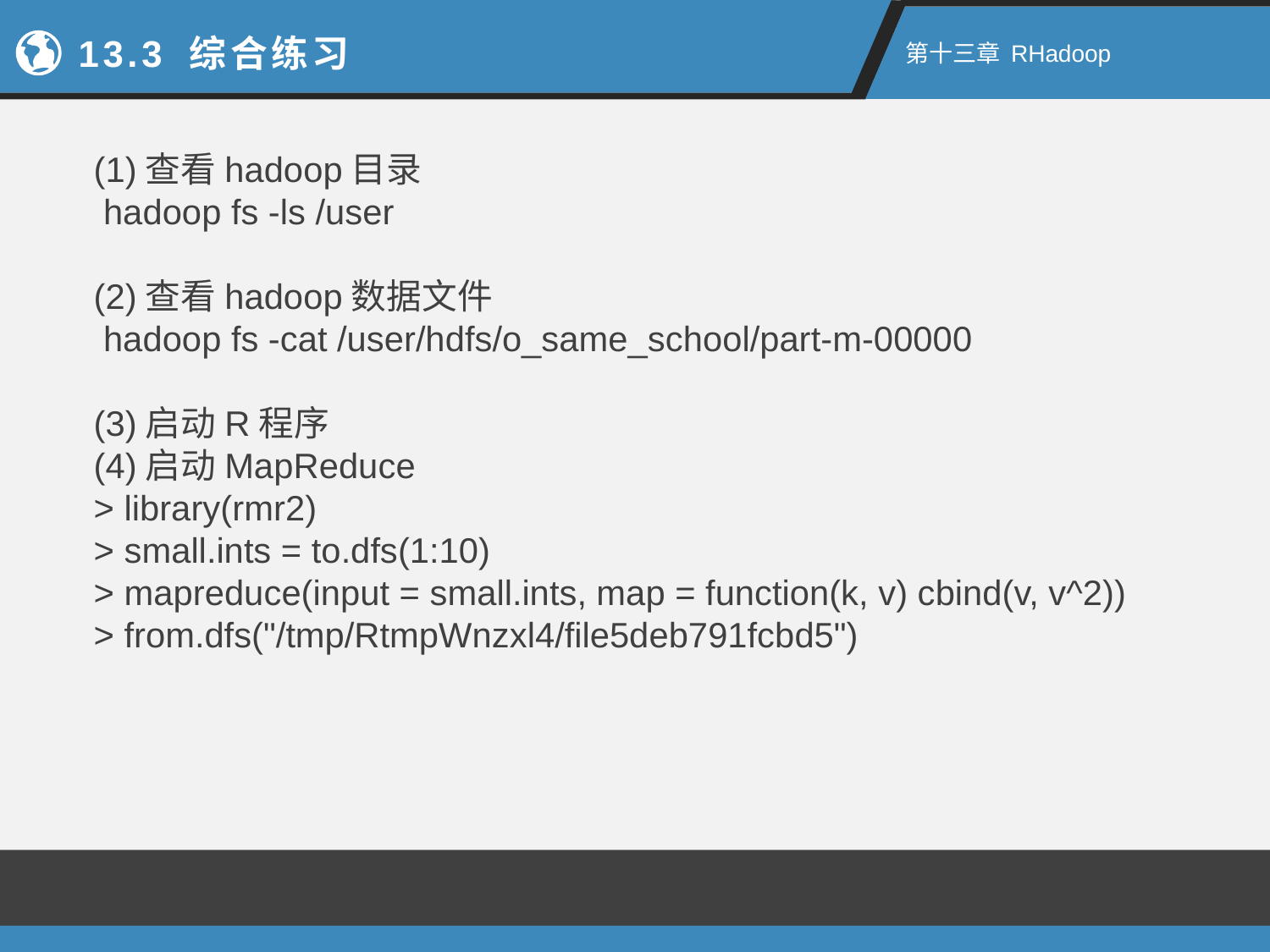

13.3 综合练习

第十三章 RHadoop
(1)查看hadoop目录
 hadoop fs -ls /user

(2)查看hadoop数据文件
 hadoop fs -cat /user/hdfs/o_same_school/part-m-00000

(3)启动R程序
(4)启动MapReduce
> library(rmr2)
> small.ints = to.dfs(1:10)
> mapreduce(input = small.ints, map = function(k, v) cbind(v, v^2))
> from.dfs("/tmp/RtmpWnzxl4/file5deb791fcbd5")